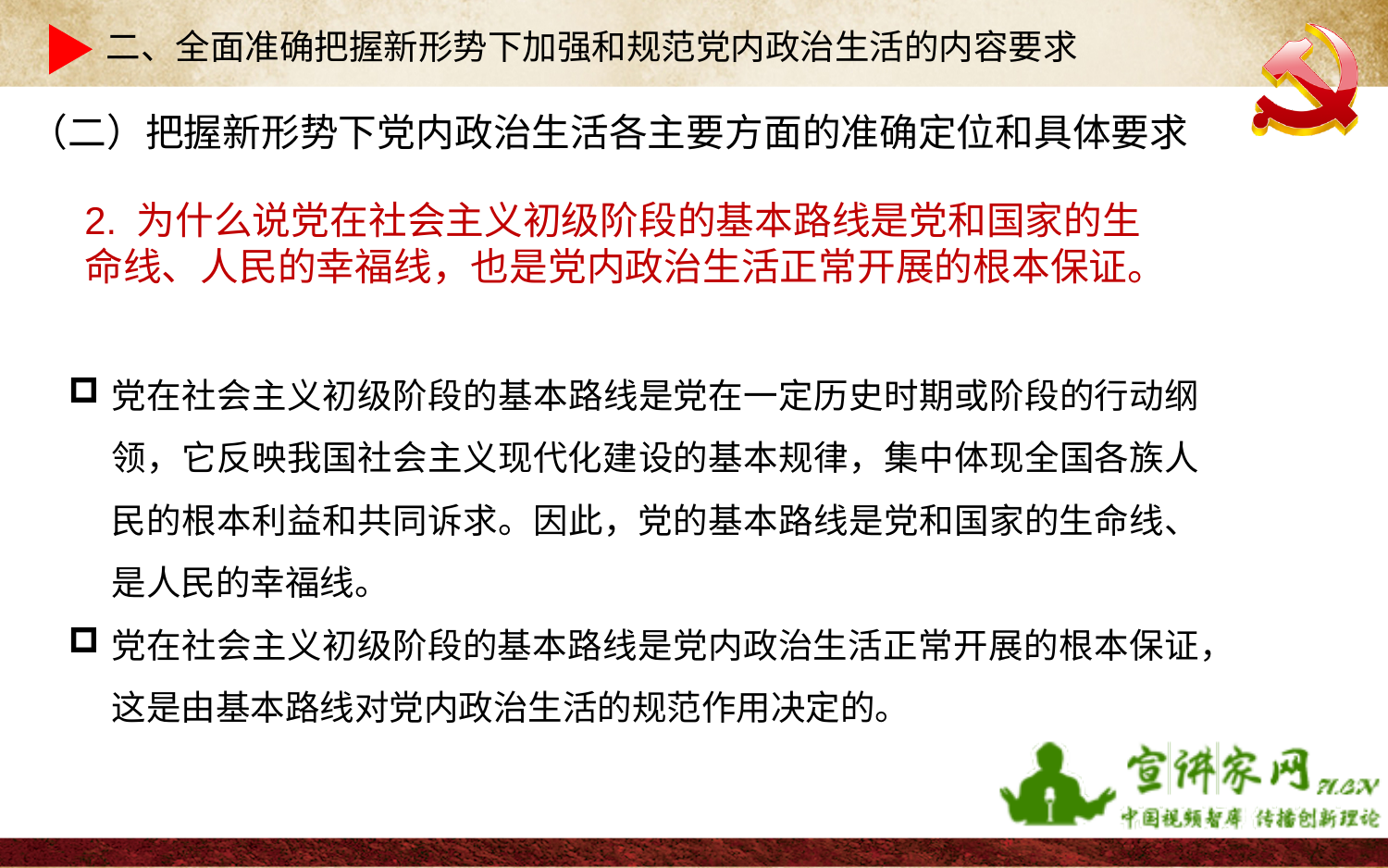

二、全面准确把握新形势下加强和规范党内政治生活的内容要求
（二）把握新形势下党内政治生活各主要方面的准确定位和具体要求
2. 为什么说党在社会主义初级阶段的基本路线是党和国家的生命线、人民的幸福线，也是党内政治生活正常开展的根本保证。
党在社会主义初级阶段的基本路线是党在一定历史时期或阶段的行动纲领，它反映我国社会主义现代化建设的基本规律，集中体现全国各族人民的根本利益和共同诉求。因此，党的基本路线是党和国家的生命线、是人民的幸福线。
党在社会主义初级阶段的基本路线是党内政治生活正常开展的根本保证，这是由基本路线对党内政治生活的规范作用决定的。